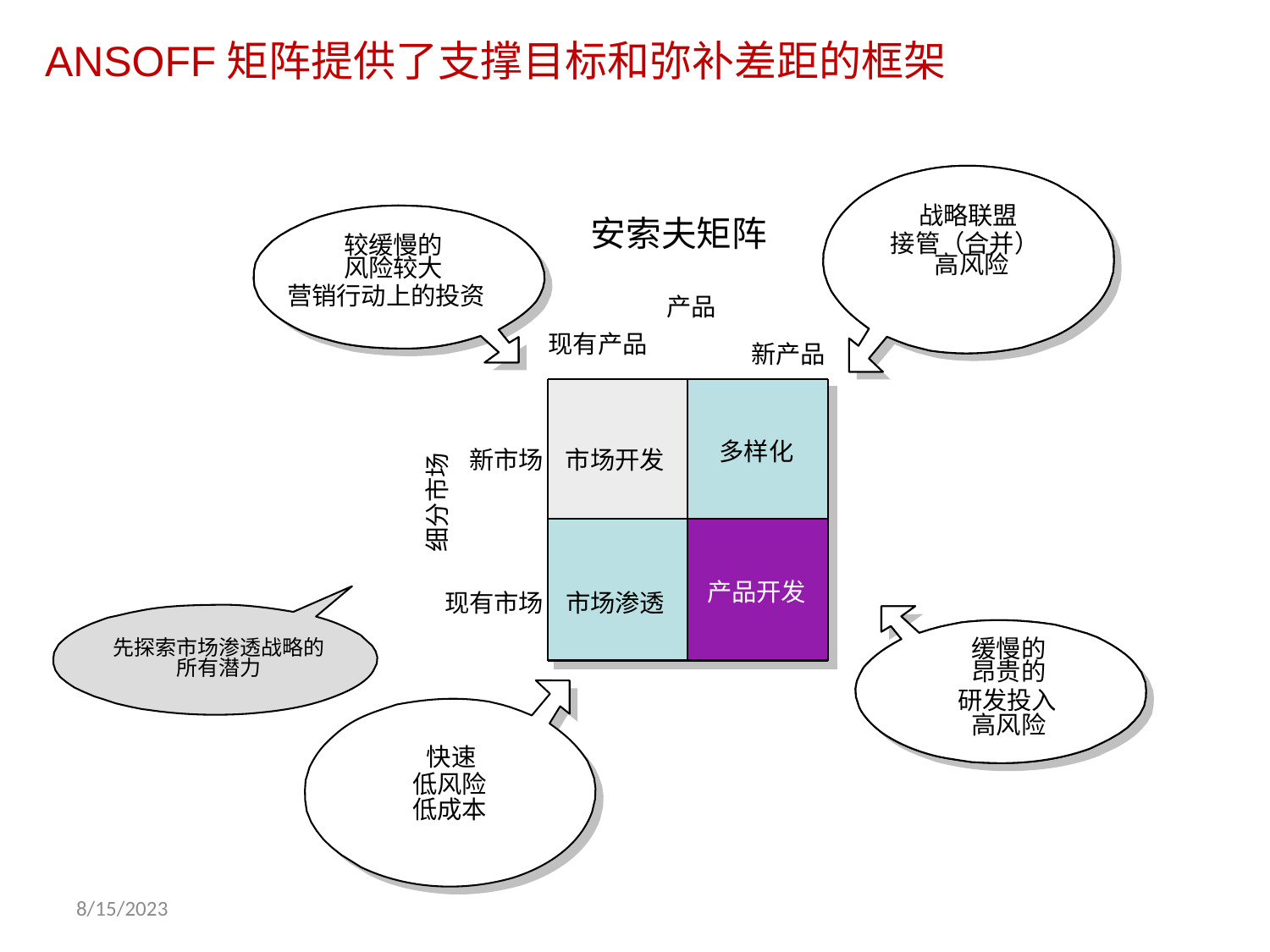

ANSOFF矩阵提供了支撑目标和弥补差距的框架

	战略联盟
接管（合并）
		高风险

安索夫矩阵
较缓慢的
风险较大
营销行动上的投资
产品
现有产品
新产品

	新市场    市场开发

现有市场    市场渗透
	多样化

产品开发
细分市场

先探索市场渗透战略的
	所有潜力
缓慢的
昂贵的

		研发投入
			高风险
	快速
低风险
低成本
8/15/2023